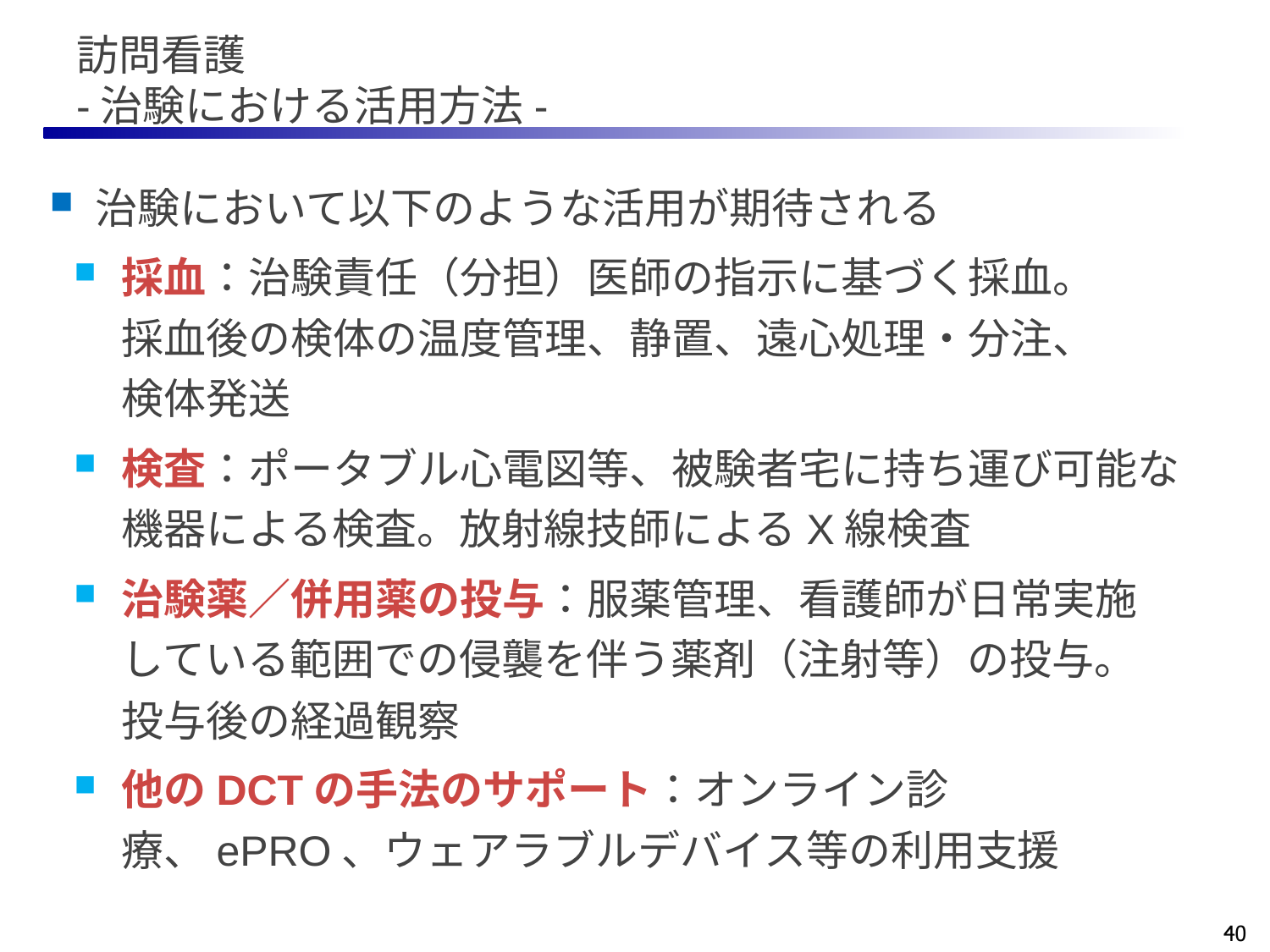

# 訪問看護 -治験における活用方法-
治験において以下のような活用が期待される
採血：治験責任（分担）医師の指示に基づく採血。
採血後の検体の温度管理、静置、遠心処理・分注、
検体発送
検査：ポータブル心電図等、被験者宅に持ち運び可能な
機器による検査。放射線技師によるX線検査
治験薬／併用薬の投与：服薬管理、看護師が日常実施
している範囲での侵襲を伴う薬剤（注射等）の投与。
投与後の経過観察
他のDCTの手法のサポート：オンライン診療、ePRO、ウェアラブルデバイス等の利用支援
40